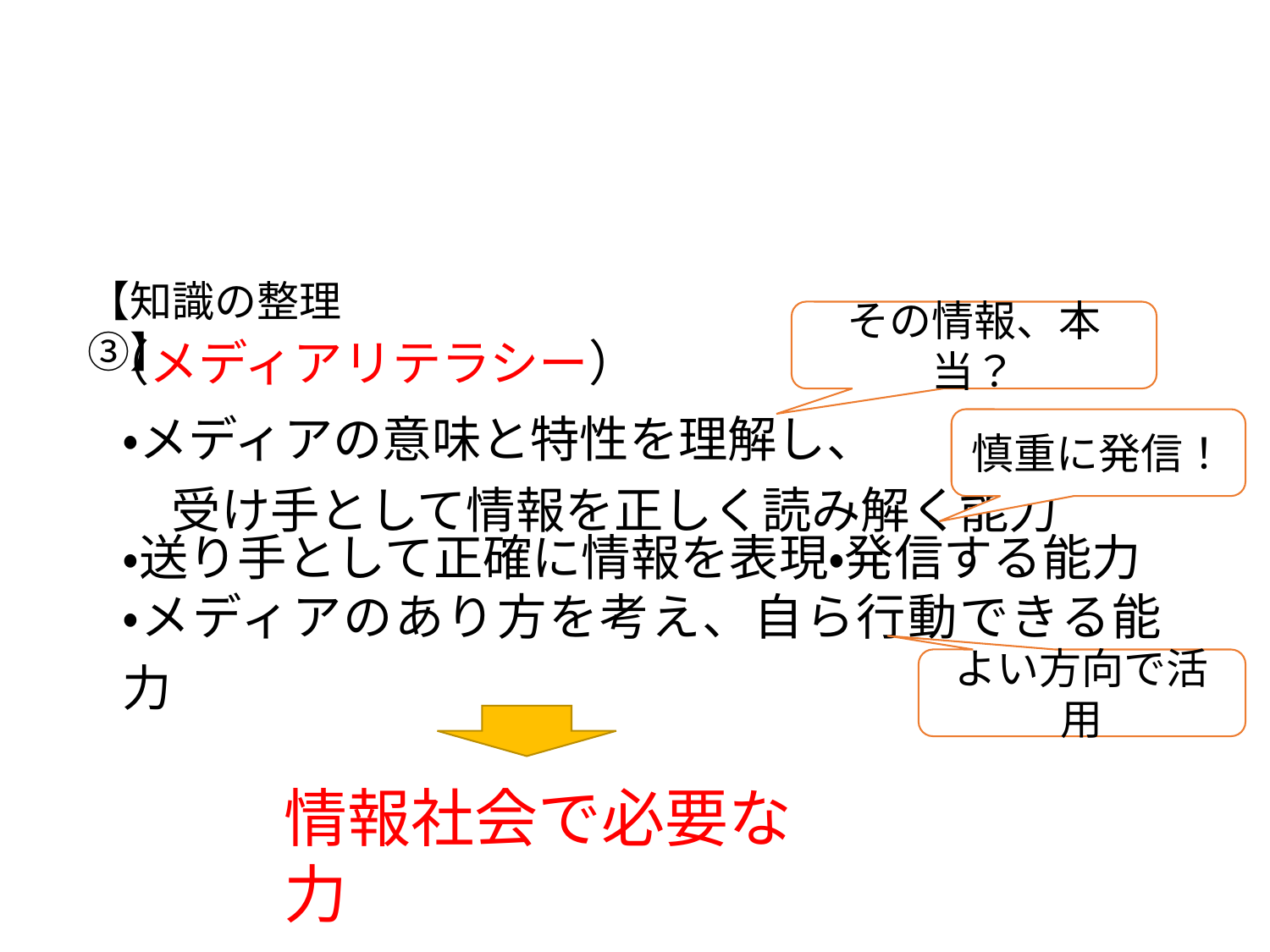

#
【知識の整理③】
その情報、本当？
（メディアリテラシー）

| ・メディアの意味と特性を理解し、 　受け手として情報を正しく読み解く能力 |
| --- |
| ・送り手として正確に情報を表現・発信する能力 |
| ・メディアのあり方を考え、自ら行動できる能力 |
慎重に発信！
よい方向で活用

情報社会で必要な力